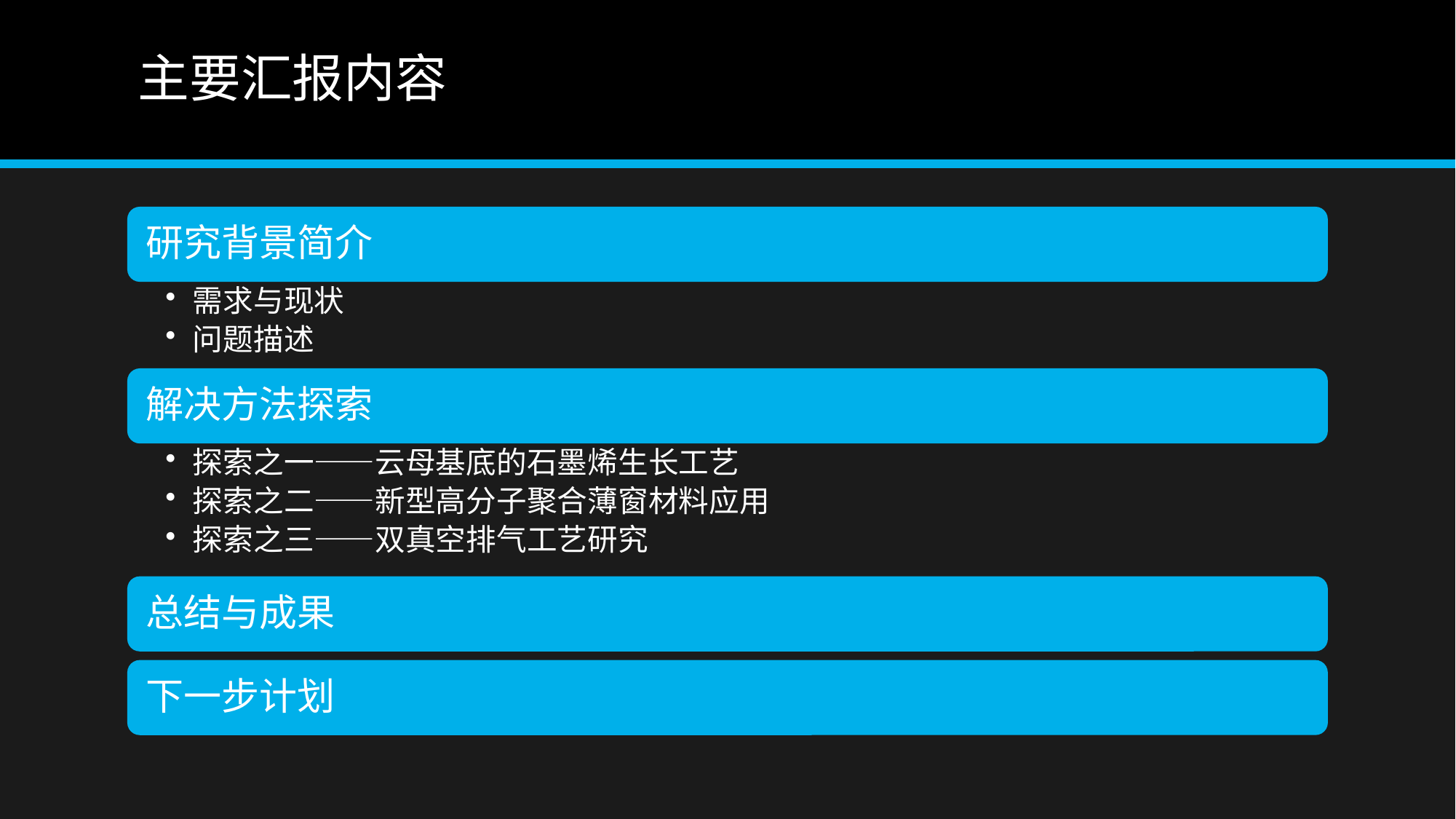

# 主要汇报内容
研究背景简介
需求与现状
问题描述
解决方法探索
探索之一——云母基底的石墨烯生长工艺
探索之二——新型高分子聚合薄窗材料应用
探索之三——双真空排气工艺研究
总结与成果
下一步计划